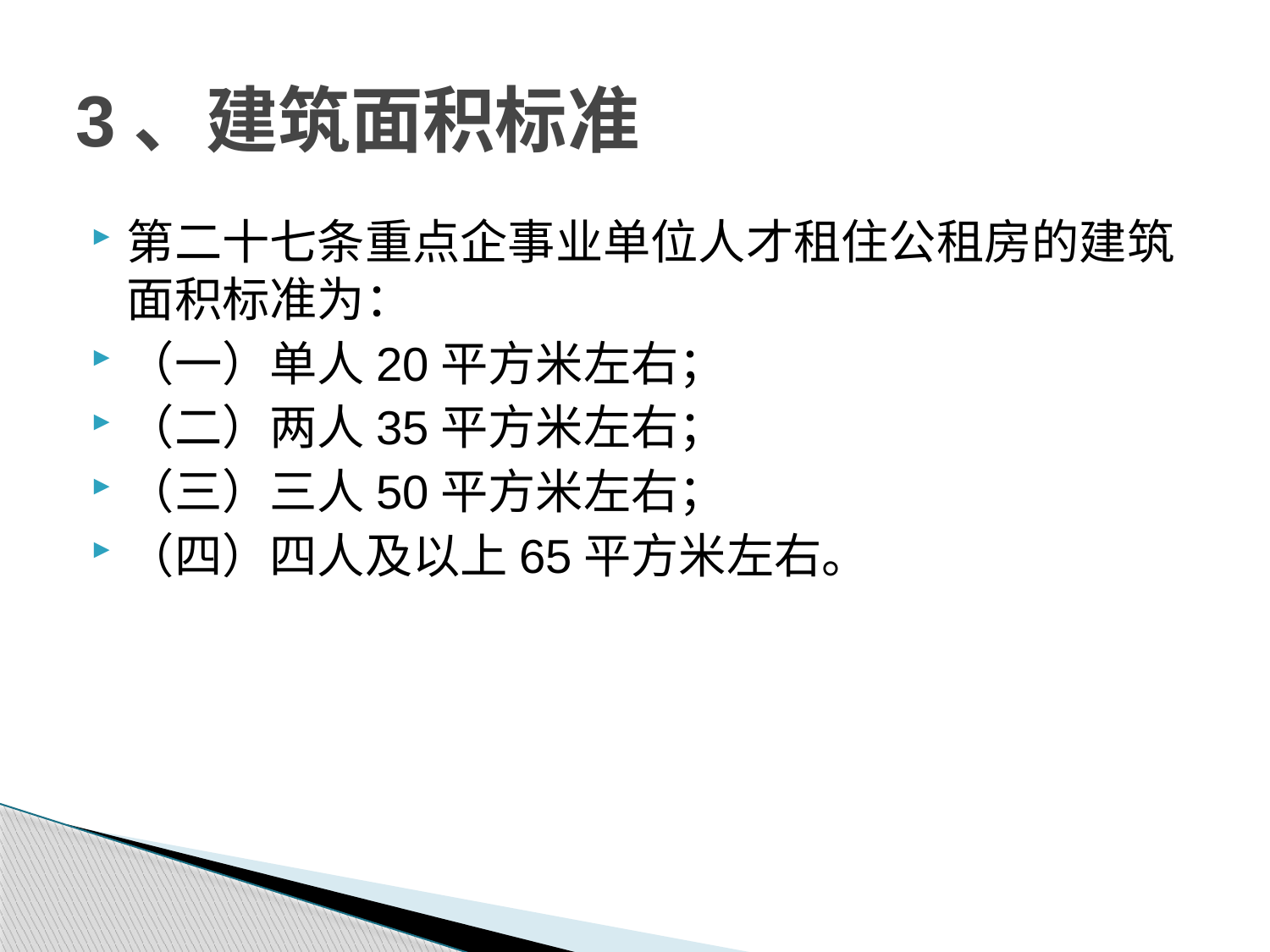

# 3、建筑面积标准
第二十七条重点企事业单位人才租住公租房的建筑面积标准为：
（一）单人20平方米左右；
（二）两人35平方米左右；
（三）三人50平方米左右；
（四）四人及以上65平方米左右。